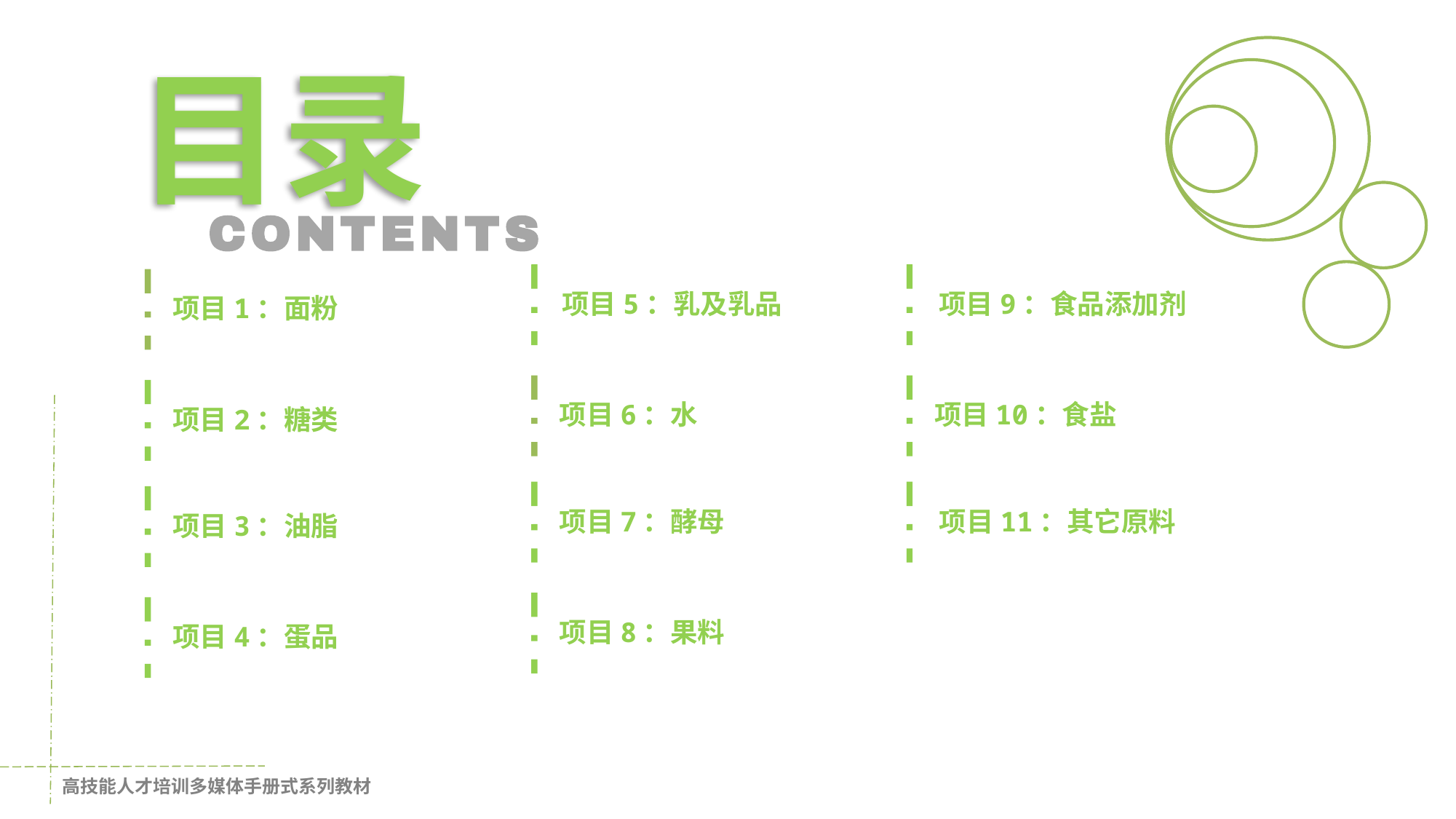

目录
CONTENTS

项目5：乳及乳品

项目9：食品添加剂

项目1：面粉

项目6：水

项目10：食盐

项目2：糖类

项目7：酵母

项目11：其它原料

项目3：油脂

项目8：果料

项目4：蛋品